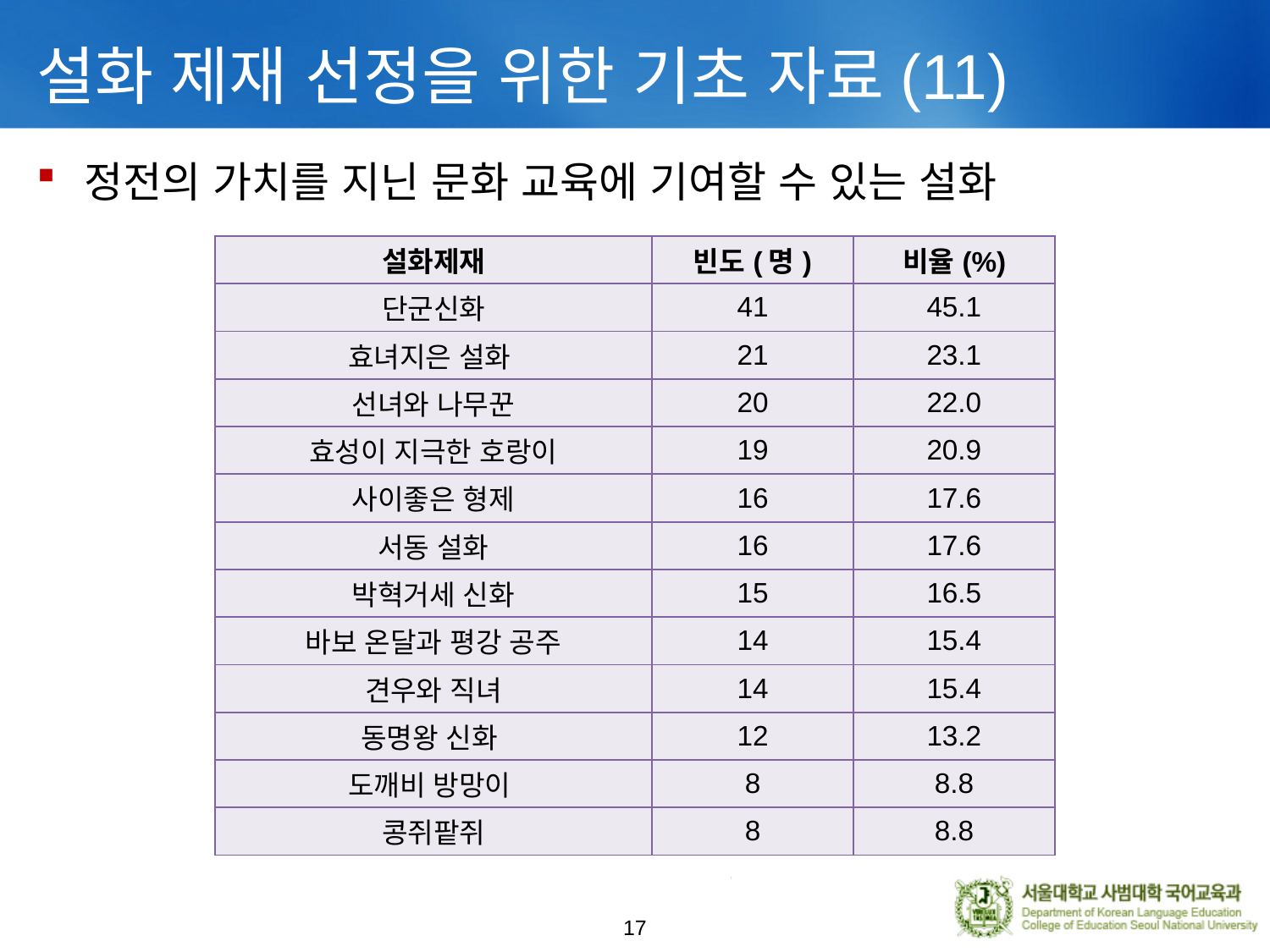

# 설화 제재 선정을 위한 기초 자료(11)
정전의 가치를 지닌 문화 교육에 기여할 수 있는 설화
| 설화제재 | 빈도(명) | 비율(%) |
| --- | --- | --- |
| 단군신화 | 41 | 45.1 |
| 효녀지은 설화 | 21 | 23.1 |
| 선녀와 나무꾼 | 20 | 22.0 |
| 효성이 지극한 호랑이 | 19 | 20.9 |
| 사이좋은 형제 | 16 | 17.6 |
| 서동 설화 | 16 | 17.6 |
| 박혁거세 신화 | 15 | 16.5 |
| 바보 온달과 평강 공주 | 14 | 15.4 |
| 견우와 직녀 | 14 | 15.4 |
| 동명왕 신화 | 12 | 13.2 |
| 도깨비 방망이 | 8 | 8.8 |
| 콩쥐팥쥐 | 8 | 8.8 |
17